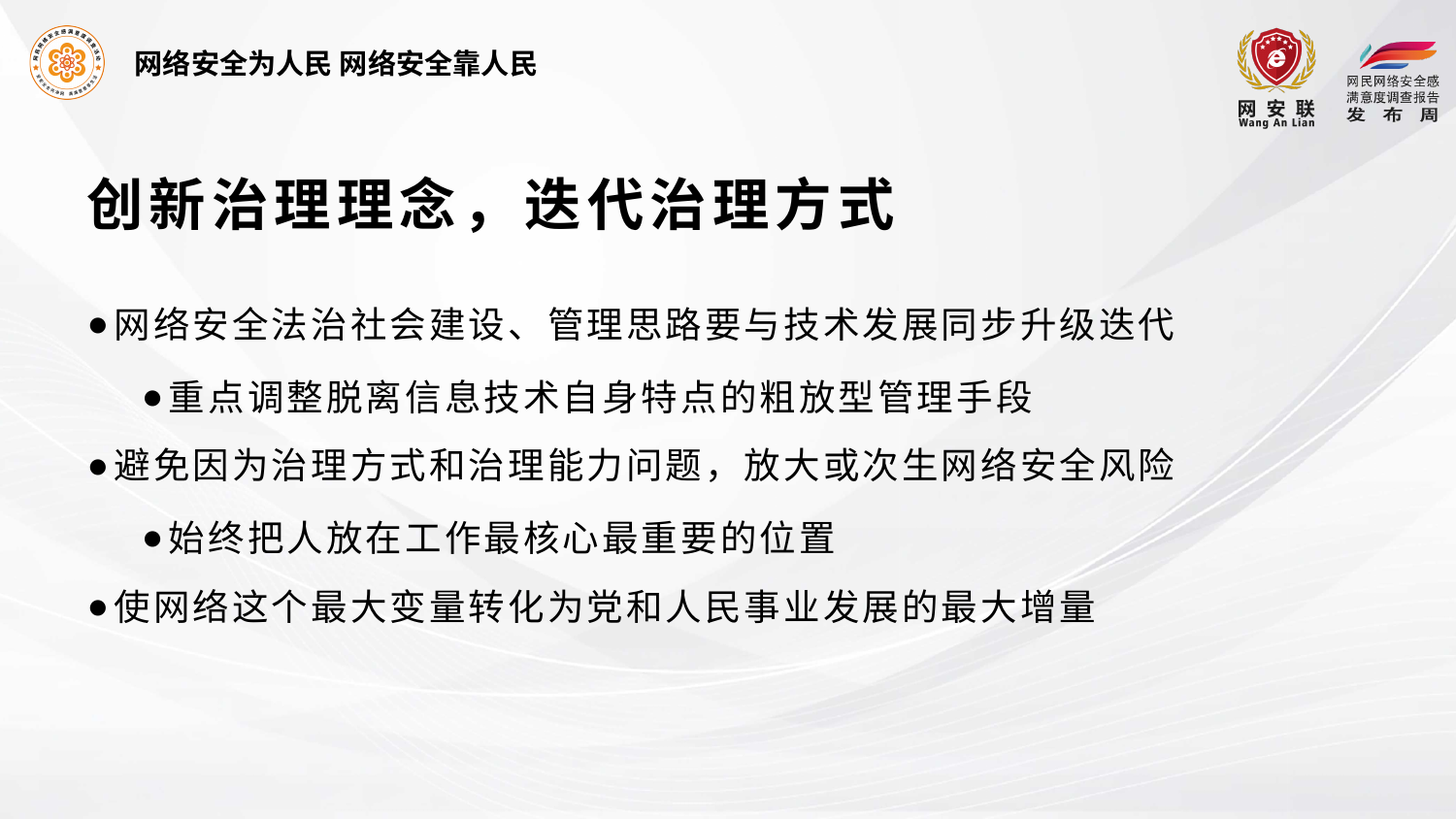

# 创新治理理念，迭代治理方式
网络安全法治社会建设、管理思路要与技术发展同步升级迭代
重点调整脱离信息技术自身特点的粗放型管理手段
避免因为治理方式和治理能力问题，放大或次生网络安全风险
始终把人放在工作最核心最重要的位置
使网络这个最大变量转化为党和人民事业发展的最大增量